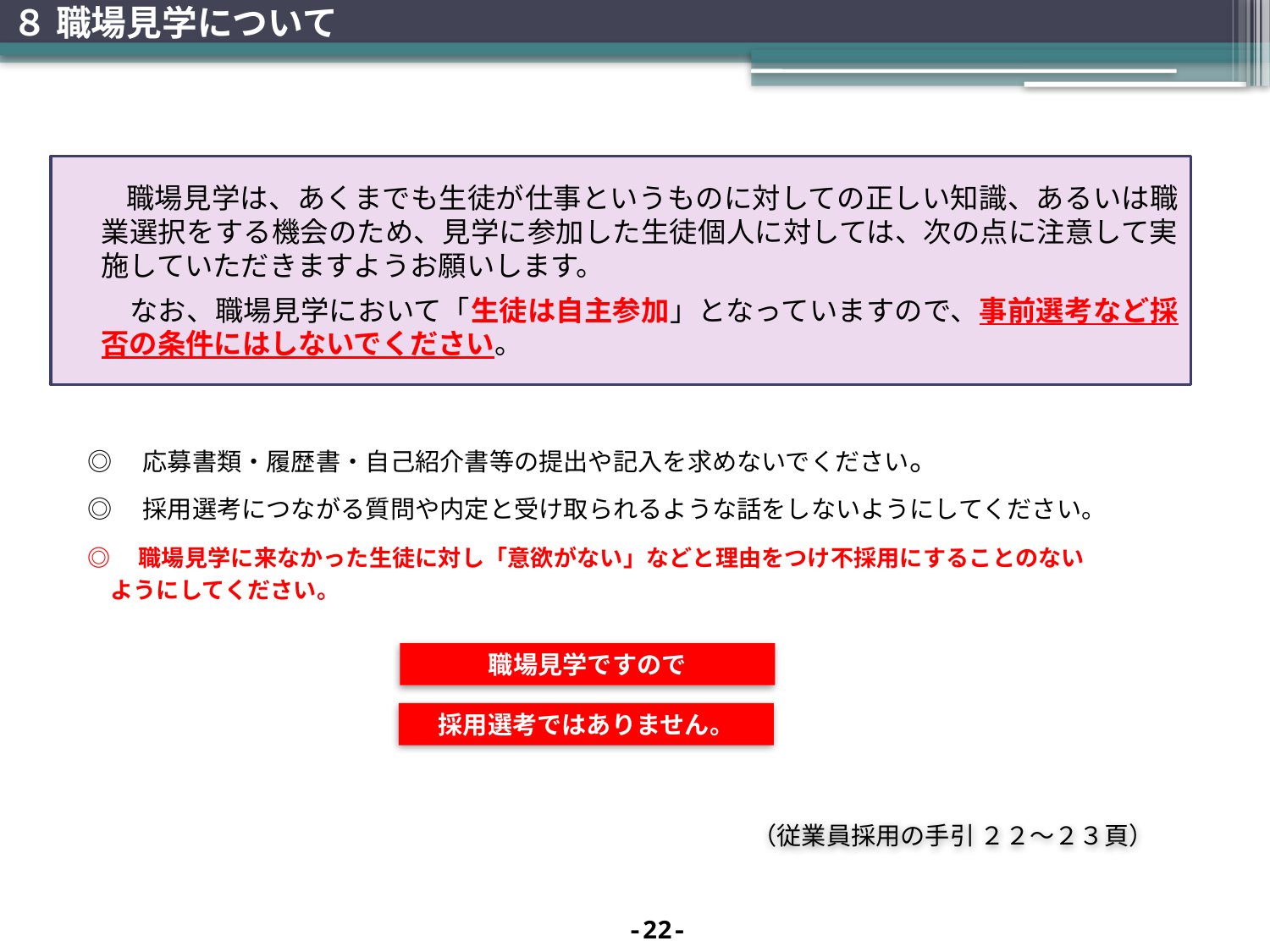

# ８ 職場見学について
　職場見学は、あくまでも生徒が仕事というものに対しての正しい知識、あるいは職業選択をする機会のため、見学に参加した生徒個人に対しては、次の点に注意して実施していただきますようお願いします。
　なお、職場見学において「生徒は自主参加」となっていますので、事前選考など採否の条件にはしないでください。
◎　応募書類・履歴書・自己紹介書等の提出や記入を求めないでください。
◎　採用選考につながる質問や内定と受け取られるような話をしないようにしてください。
◎　職場見学に来なかった生徒に対し「意欲がない」などと理由をつけ不採用にすることのない
　ようにしてください。

職場見学ですので
採用選考ではありません。
（従業員採用の手引 ２２～２３頁）
-22-